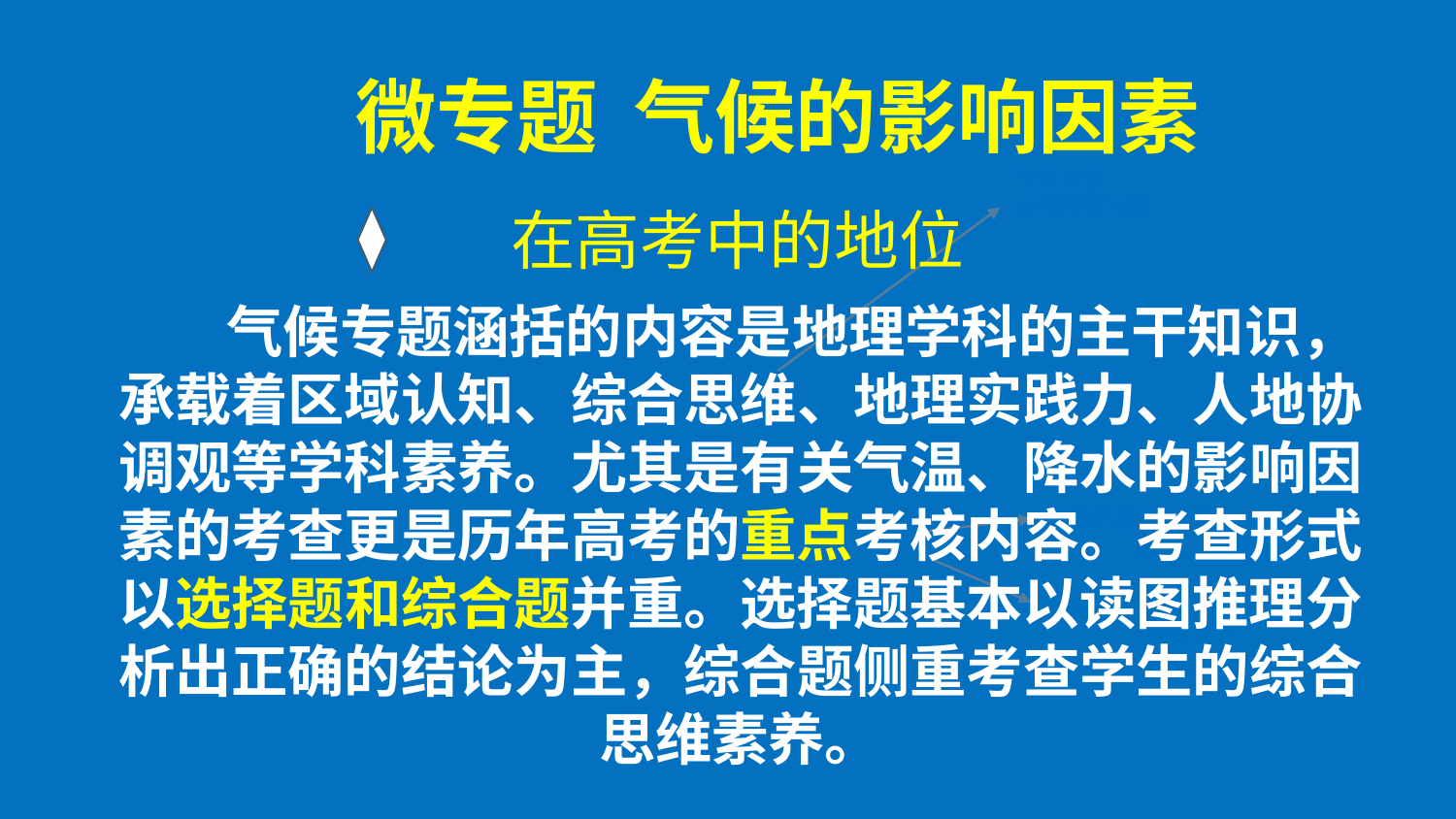

微专题  气候的影响因素
气象灾害
大气环境问题
在高考中的地位

       气候专题涵括的内容是地理学科的主干知识，承载着区域认知、综合思维、地理实践力、人地协调观等学科素养。尤其是有关气温、降水的影响因素的考查更是历年高考的重点考核内容。考查形式以选择题和综合题并重。选择题基本以读图推理分析出正确的结论为主，综合题侧重考查学生的综合思维素养。
       自然环境：地形、水文、
                        植被、土壤等

       人类活动：人口城市、
                          农业生产
                          交通运输等